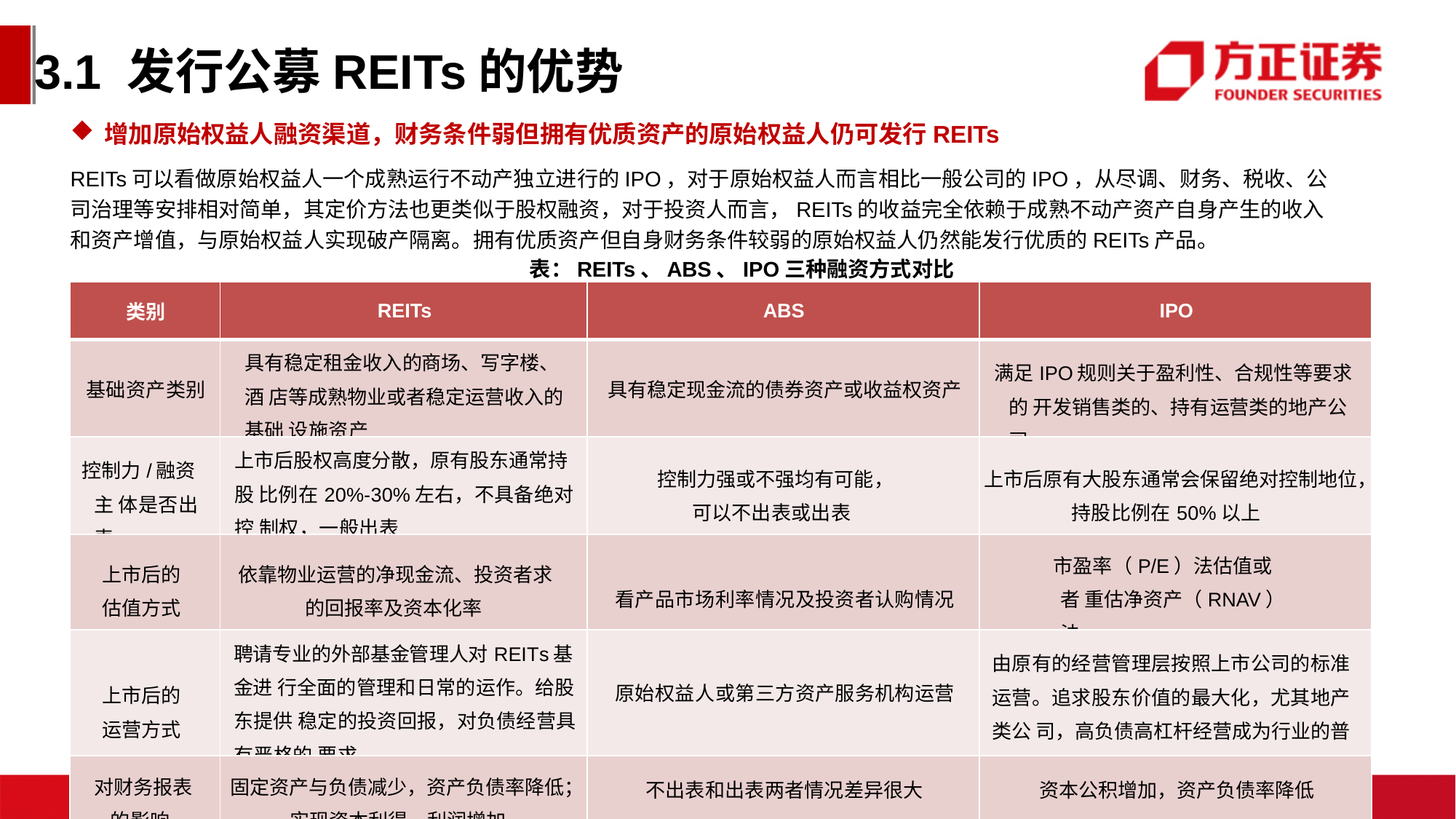

3.1 发行公募REITs的优势
增加原始权益人融资渠道，财务条件弱但拥有优质资产的原始权益人仍可发行REITs
REITs可以看做原始权益人一个成熟运行不动产独立进行的IPO，对于原始权益人而言相比一般公司的IPO，从尽调、财务、税收、公司治理等安排相对简单，其定价方法也更类似于股权融资，对于投资人而言，REITs的收益完全依赖于成熟不动产资产自身产生的收入和资产增值，与原始权益人实现破产隔离。拥有优质资产但自身财务条件较弱的原始权益人仍然能发行优质的REITs产品。
表：REITs、ABS、IPO三种融资方式对比
| 类别 | REITs | ABS | IPO |
| --- | --- | --- | --- |
| 基础资产类别 | 具有稳定租金收入的商场、写字楼、酒 店等成熟物业或者稳定运营收入的基础 设施资产 | 具有稳定现金流的债券资产或收益权资产 | 满足IPO规则关于盈利性、合规性等要求的 开发销售类的、持有运营类的地产公司 |
| 控制力/融资主 体是否出表 | 上市后股权高度分散，原有股东通常持股 比例在20%-30%左右，不具备绝对控 制权，一般出表 | 控制力强或不强均有可能， 可以不出表或出表 | 上市后原有大股东通常会保留绝对控制地位， 持股比例在50%以上 |
| 上市后的 估值方式 | 依靠物业运营的净现金流、投资者求 的回报率及资本化率 | 看产品市场利率情况及投资者认购情况 | 市盈率（P/E）法估值或者 重估净资产（RNAV）法 |
| 上市后的 运营方式 | 聘请专业的外部基金管理人对REITs基金进 行全面的管理和日常的运作。给股东提供 稳定的投资回报，对负债经营具有严格的 要求 | 原始权益人或第三方资产服务机构运营 | 由原有的经营管理层按照上市公司的标准运营。追求股东价值的最大化，尤其地产类公 司，高负债高杠杆经营成为行业的普遍现象 |
| 对财务报表 的影响 | 固定资产与负债减少，资产负债率降低； 实现资本利得，利润增加 | 不出表和出表两者情况差异很大 | 资本公积增加，资产负债率降低 |